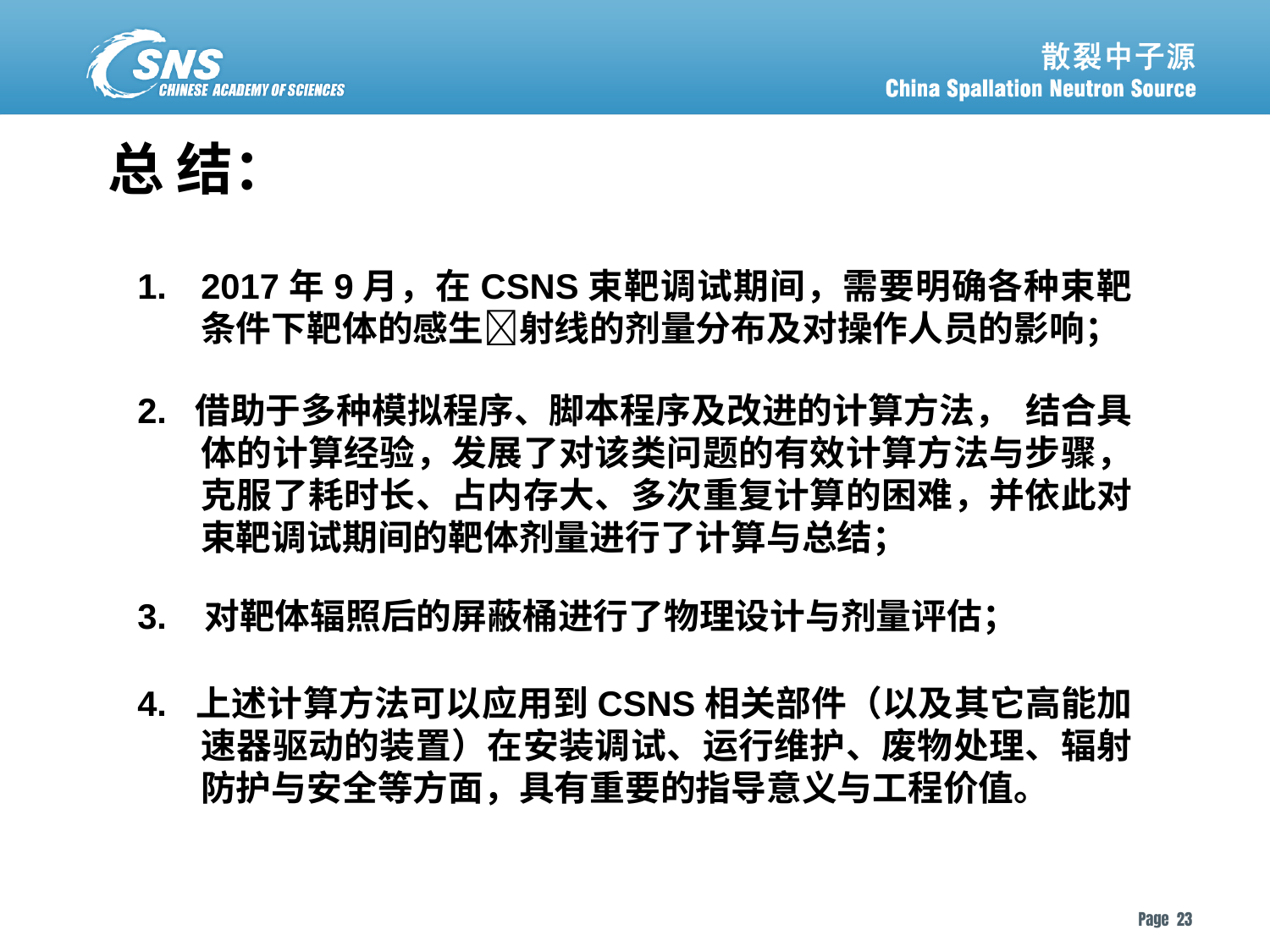

# 总 结：
2017年9月，在CSNS束靶调试期间，需要明确各种束靶条件下靶体的感生γ射线的剂量分布及对操作人员的影响；
2.  借助于多种模拟程序、脚本程序及改进的计算方法，  结合具体的计算经验，发展了对该类问题的有效计算方法与步骤，克服了耗时长、占内存大、多次重复计算的困难，并依此对束靶调试期间的靶体剂量进行了计算与总结；
3.   对靶体辐照后的屏蔽桶进行了物理设计与剂量评估；
4.  上述计算方法可以应用到CSNS相关部件（以及其它高能加速器驱动的装置）在安装调试、运行维护、废物处理、辐射防护与安全等方面，具有重要的指导意义与工程价值。